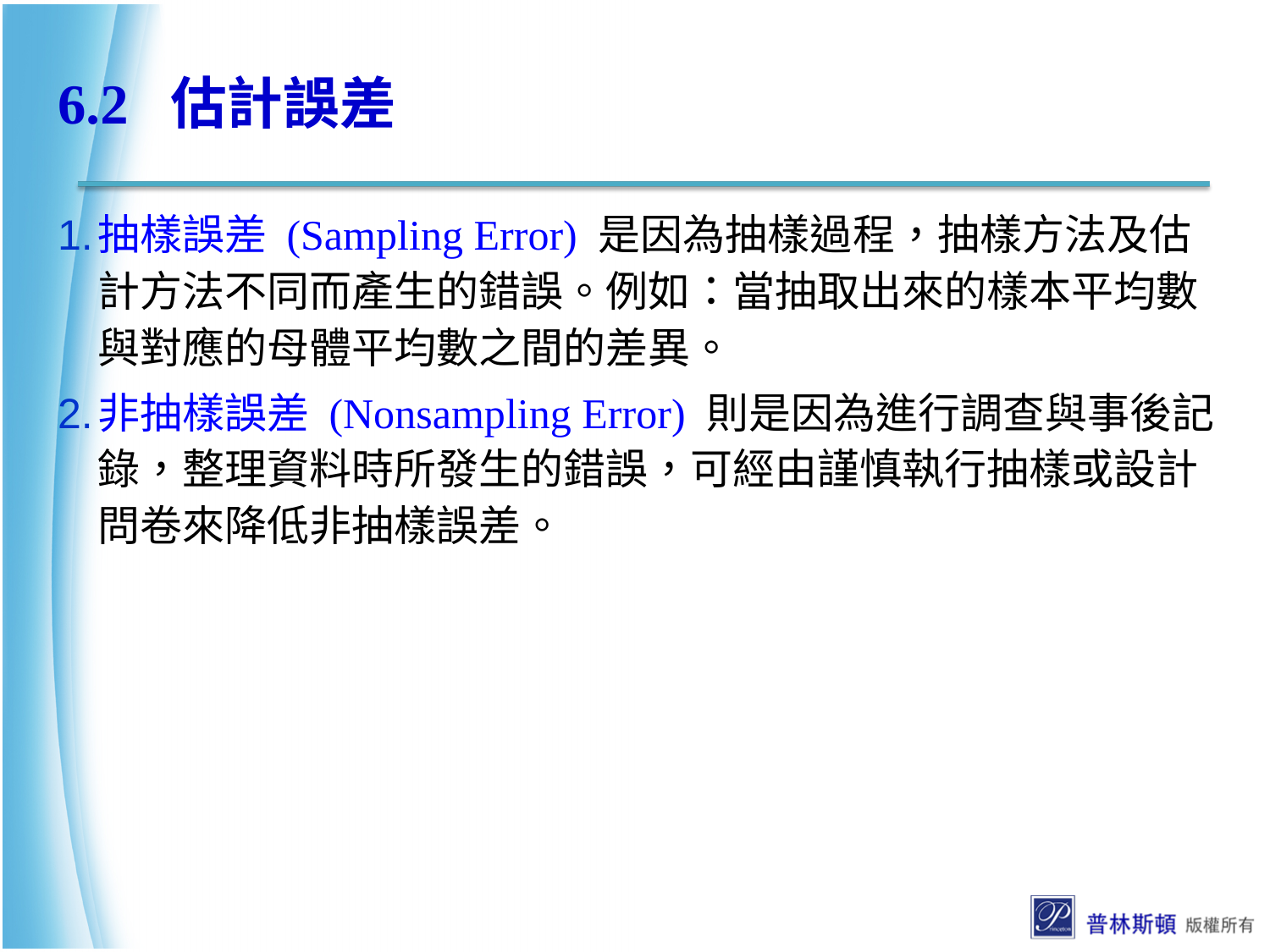

# 6.2  估計誤差
抽樣誤差 (Sampling Error) 是因為抽樣過程，抽樣方法及估計方法不同而產生的錯誤。例如：當抽取出來的樣本平均數與對應的母體平均數之間的差異。
非抽樣誤差 (Nonsampling Error) 則是因為進行調查與事後記錄，整理資料時所發生的錯誤，可經由謹慎執行抽樣或設計問卷來降低非抽樣誤差。